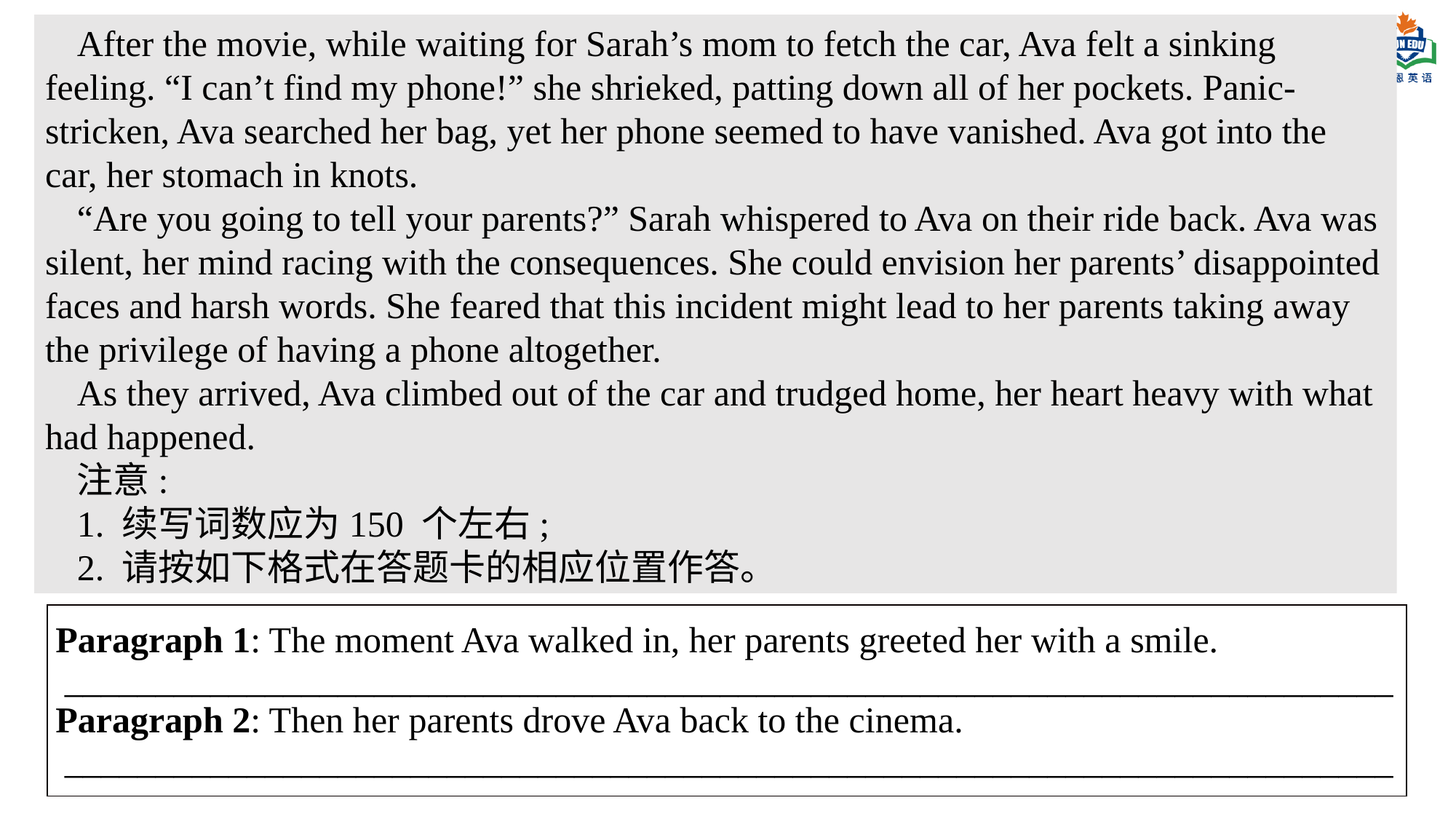

After the movie, while waiting for Sarah’s mom to fetch the car, Ava felt a sinking feeling. “I can’t find my phone!” she shrieked, patting down all of her pockets. Panic-stricken, Ava searched her bag, yet her phone seemed to have vanished. Ava got into the car, her stomach in knots.
“Are you going to tell your parents?” Sarah whispered to Ava on their ride back. Ava was silent, her mind racing with the consequences. She could envision her parents’ disappointed faces and harsh words. She feared that this incident might lead to her parents taking away the privilege of having a phone altogether. As they arrived, Ava climbed out of the car and trudged home, her heart heavy with what had happened.
注意: 1. 续写词数应为150 个左右; 2. 请按如下格式在答题卡的相应位置作答。
| Paragraph 1: The moment Ava walked in, her parents greeted her with a smile. \_\_\_\_\_\_\_\_\_\_\_\_\_\_\_\_\_\_\_\_\_\_\_\_\_\_\_\_\_\_\_\_\_\_\_\_\_\_\_\_\_\_\_\_\_\_\_\_\_\_\_\_\_\_\_\_\_\_\_\_\_\_\_\_\_\_\_\_\_\_\_\_\_ Paragraph 2: Then her parents drove Ava back to the cinema. \_\_\_\_\_\_\_\_\_\_\_\_\_\_\_\_\_\_\_\_\_\_\_\_\_\_\_\_\_\_\_\_\_\_\_\_\_\_\_\_\_\_\_\_\_\_\_\_\_\_\_\_\_\_\_\_\_\_\_\_\_\_\_\_\_\_\_\_\_\_\_\_\_ |
| --- |